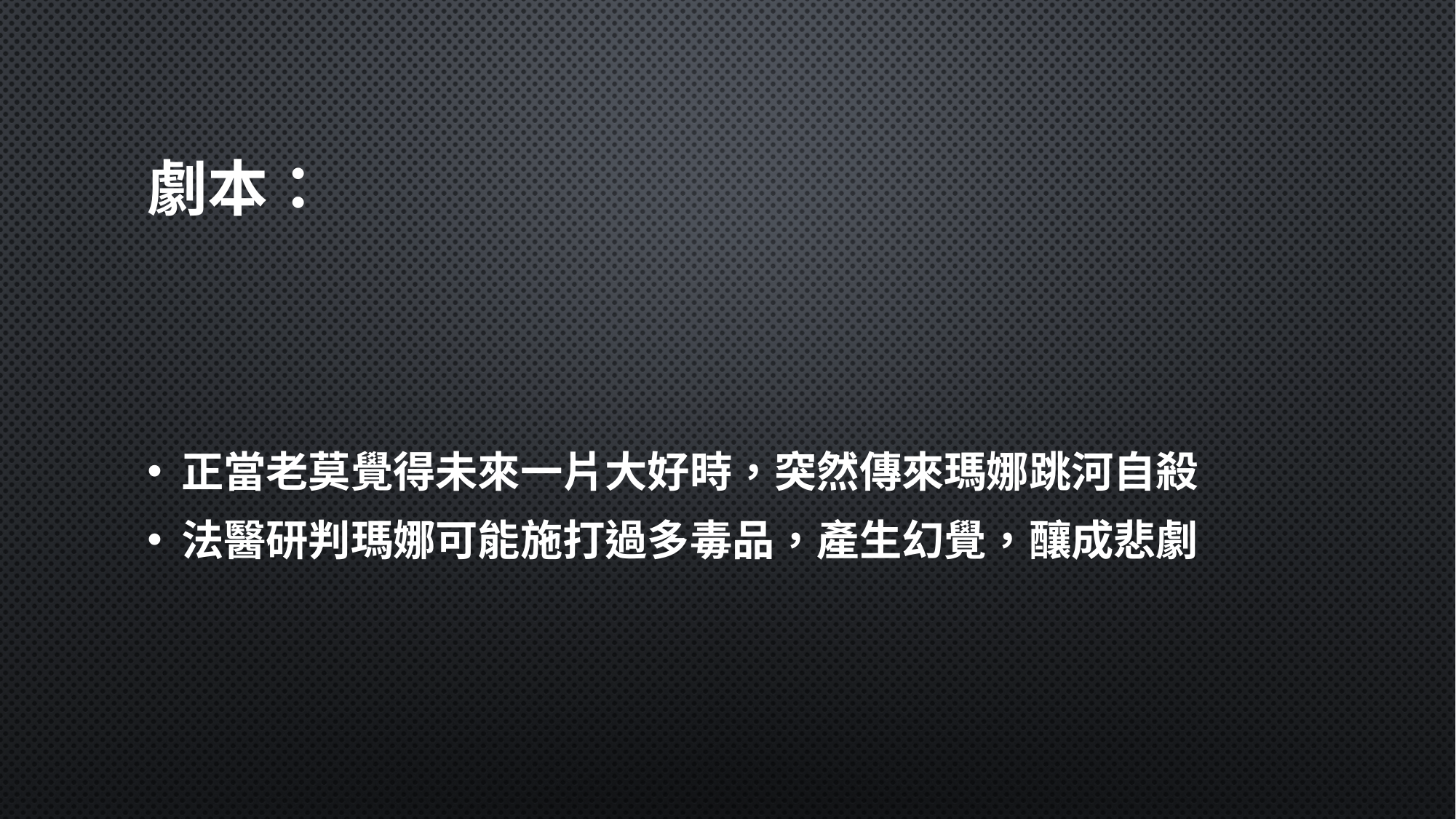

# 劇本：
正當老莫覺得未來一片大好時，突然傳來瑪娜跳河自殺
法醫研判瑪娜可能施打過多毒品，產生幻覺，釀成悲劇